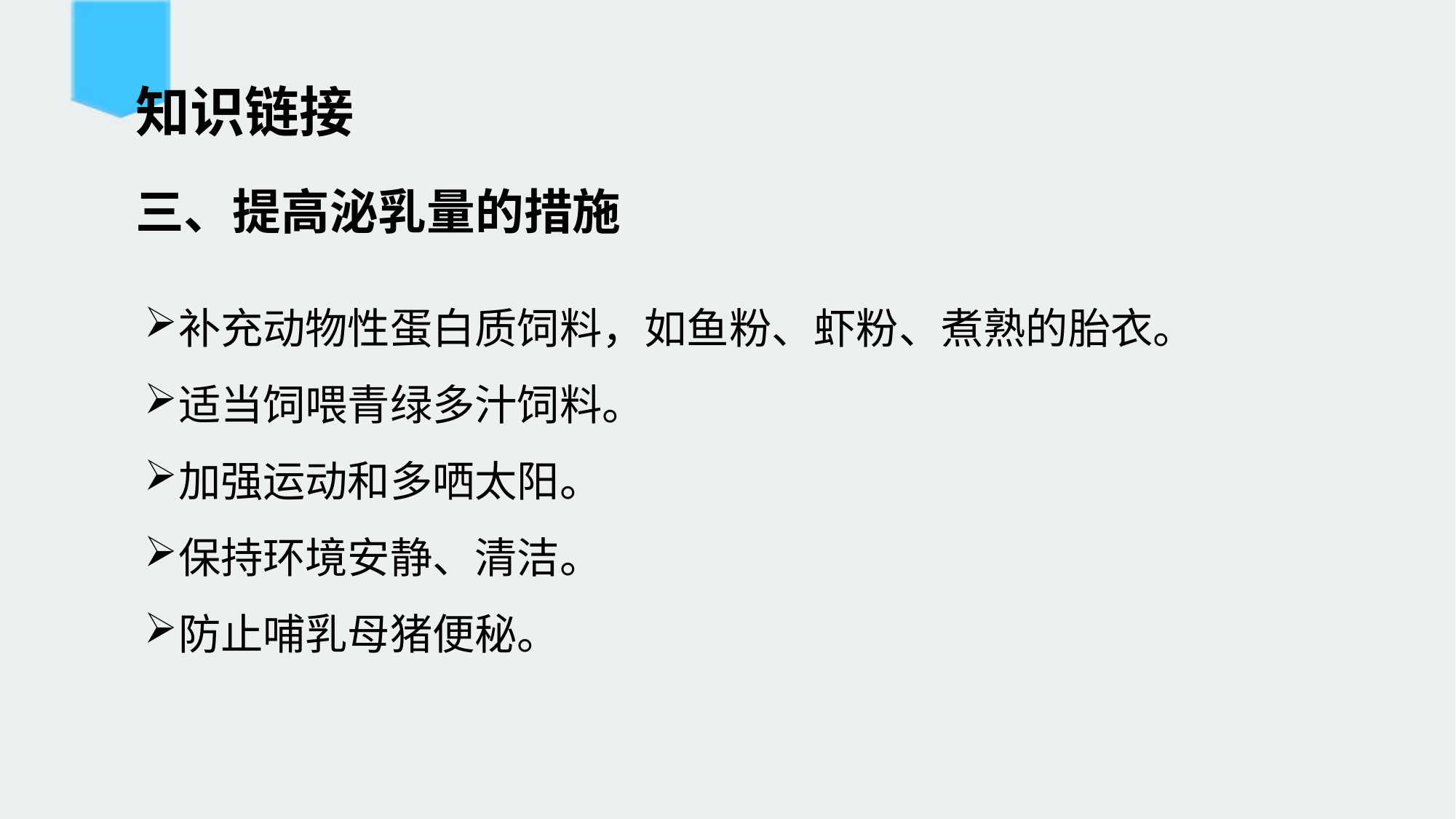

知识链接
三、提高泌乳量的措施
补充动物性蛋白质饲料，如鱼粉、虾粉、煮熟的胎衣。
适当饲喂青绿多汁饲料。
加强运动和多哂太阳。
保持环境安静、清洁。
防止哺乳母猪便秘。